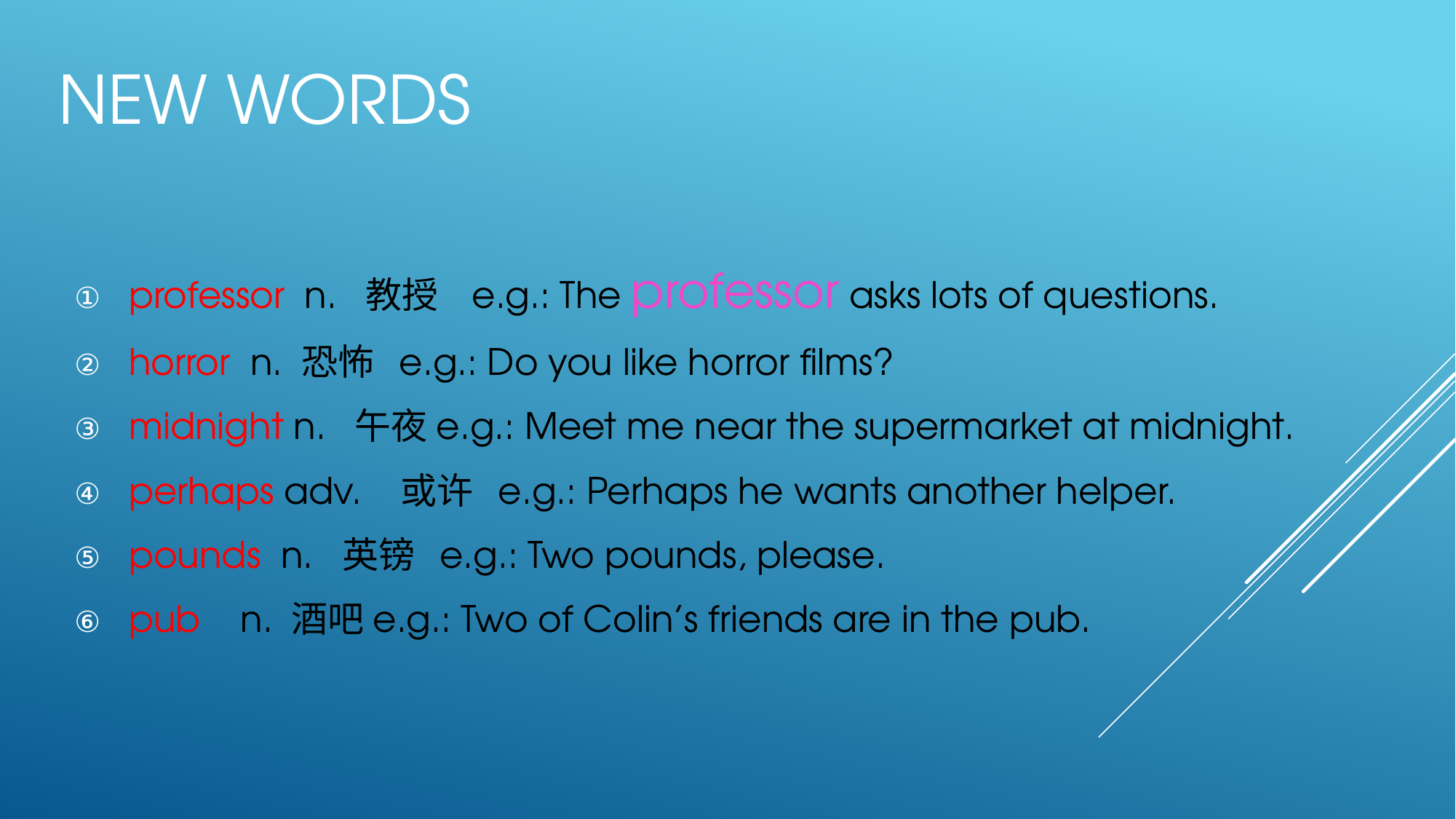

# New words
professor  n.  教授   e.g.: The professor asks lots of questions.
horror  n. 恐怖  e.g.: Do you like horror films?
midnight n.  午夜e.g.: Meet me near the supermarket at midnight.
perhaps adv.   或许  e.g.: Perhaps he wants another helper.
pounds  n.  英镑  e.g.: Two pounds, please.
pub    n. 酒吧e.g.: Two of Colin’s friends are in the pub.